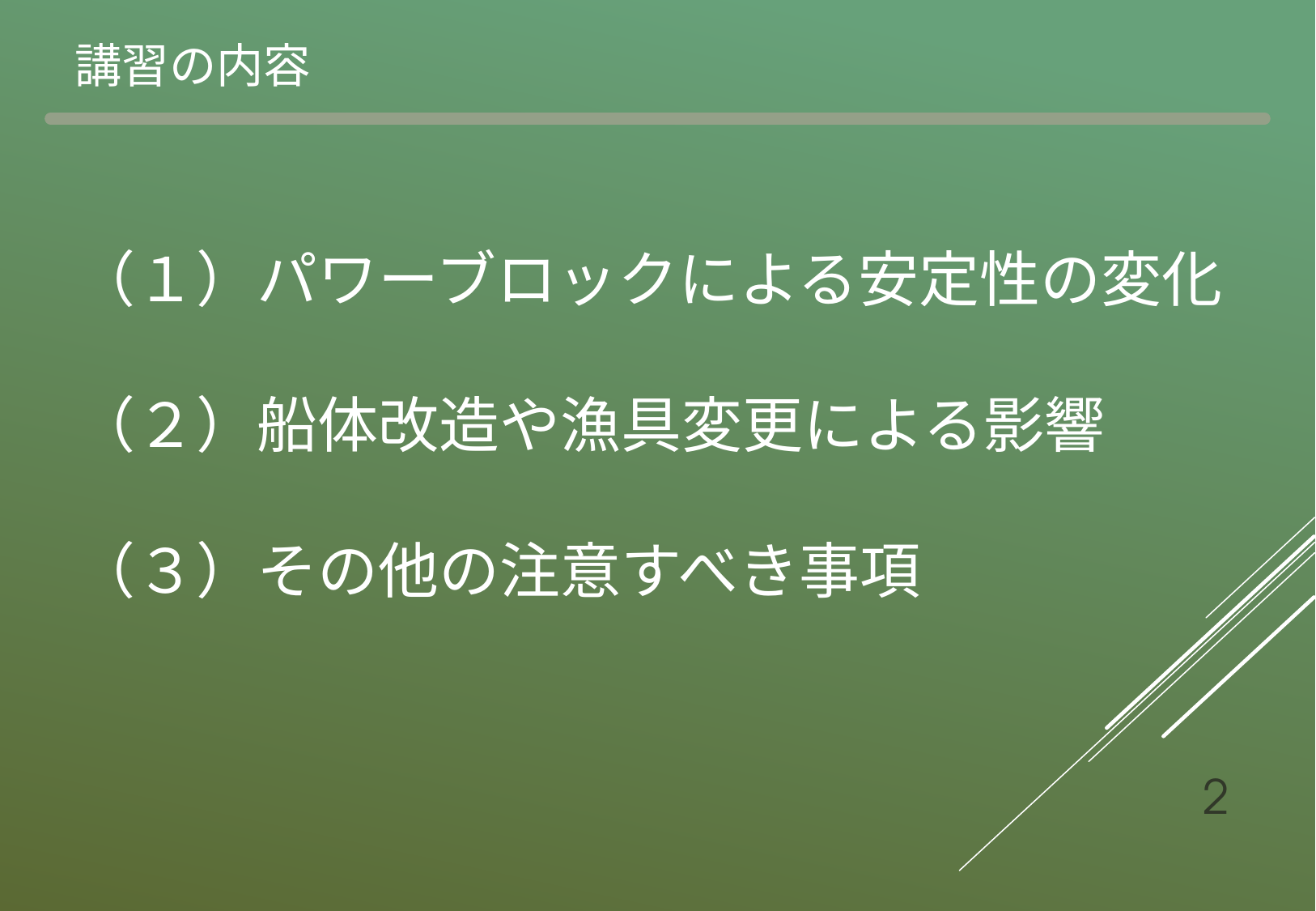

講習の内容
（１）パワーブロックによる安定性の変化

（２）船体改造や漁具変更による影響

（３）その他の注意すべき事項

2